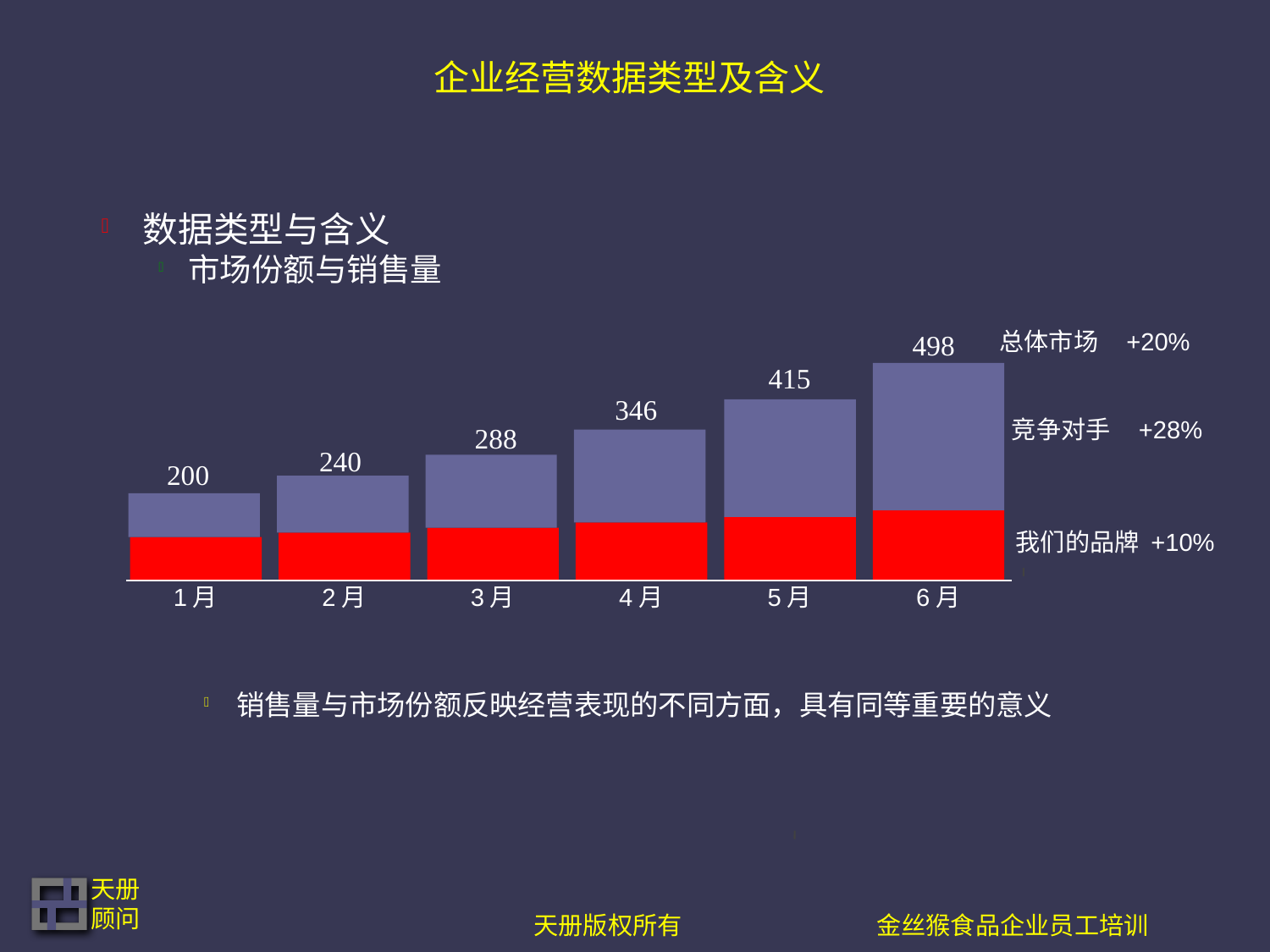

# 企业经营数据类型及含义
数据类型与含义
市场份额与销售量

销售量与市场份额反映经营表现的不同方面，具有同等重要的意义
总体市场 	+20%
498
415

346

竞争对手 	+28%
288

240
200

我们的品牌 +10%

1月
2月
3月
4月
5月
6月

3